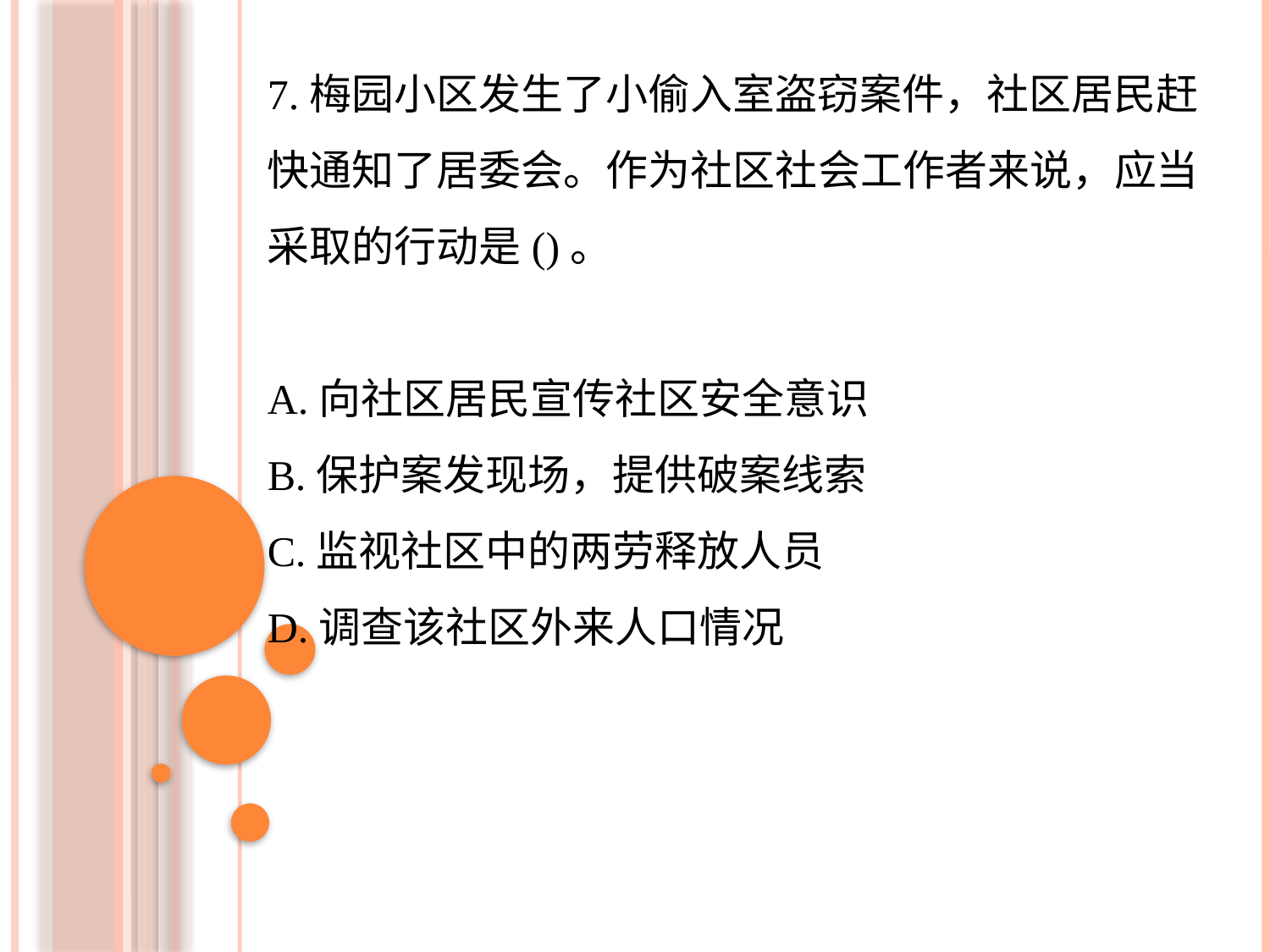

7.梅园小区发生了小偷入室盗窃案件，社区居民赶快通知了居委会。作为社区社会工作者来说，应当采取的行动是()。

A.向社区居民宣传社区安全意识
B.保护案发现场，提供破案线索
C.监视社区中的两劳释放人员
D.调查该社区外来人口情况